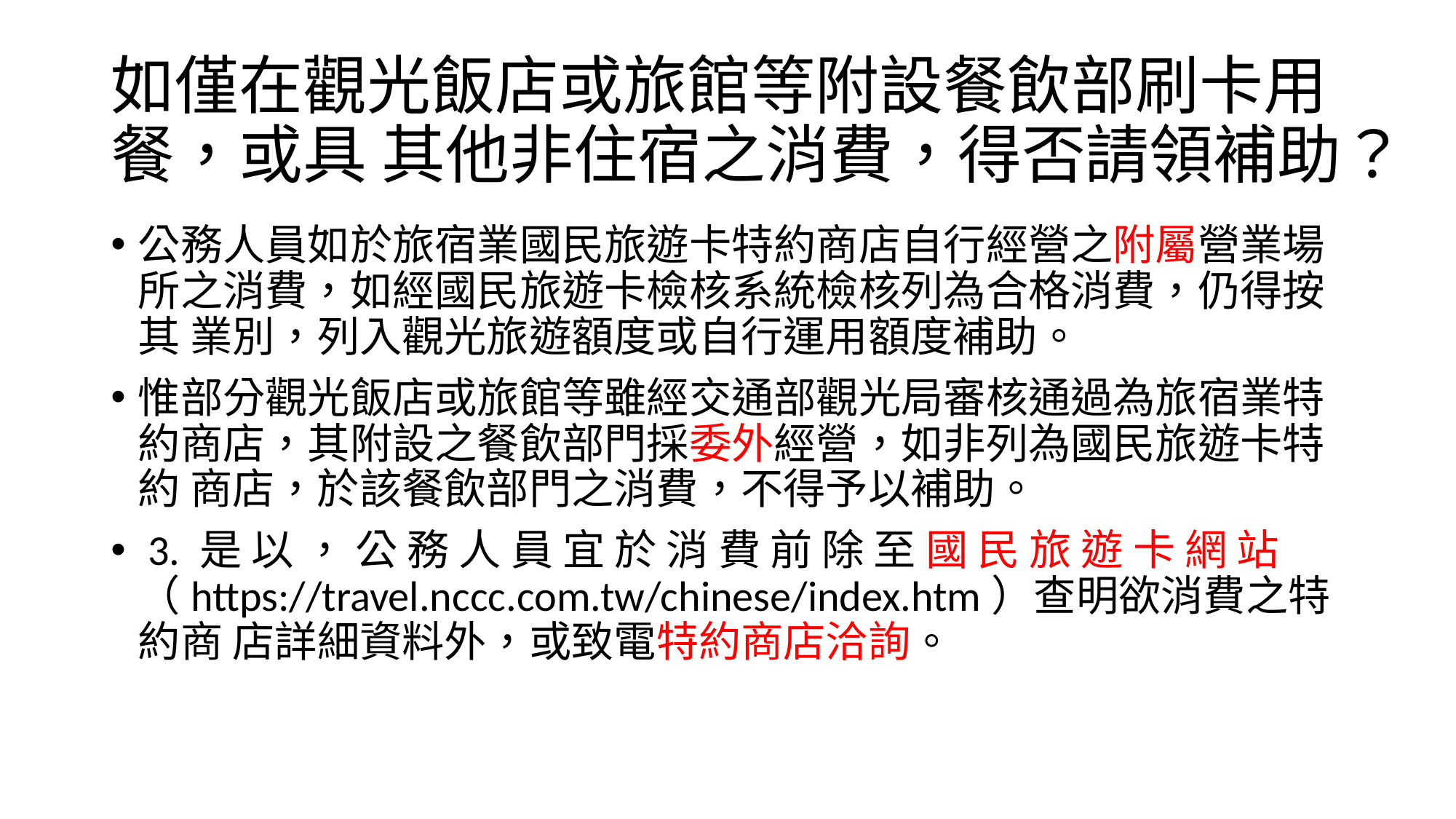

# 如僅在觀光飯店或旅館等附設餐飲部刷卡用餐，或具 其他非住宿之消費，得否請領補助？
公務人員如於旅宿業國民旅遊卡特約商店自行經營之附屬營業場 所之消費，如經國民旅遊卡檢核系統檢核列為合格消費，仍得按其 業別，列入觀光旅遊額度或自行運用額度補助。
惟部分觀光飯店或旅館等雖經交通部觀光局審核通過為旅宿業特 約商店，其附設之餐飲部門採委外經營，如非列為國民旅遊卡特約 商店，於該餐飲部門之消費，不得予以補助。
 3. 是 以 ， 公 務 人 員 宜 於 消 費 前 除 至 國 民 旅 遊 卡 網 站 （https://travel.nccc.com.tw/chinese/index.htm）查明欲消費之特約商 店詳細資料外，或致電特約商店洽詢。